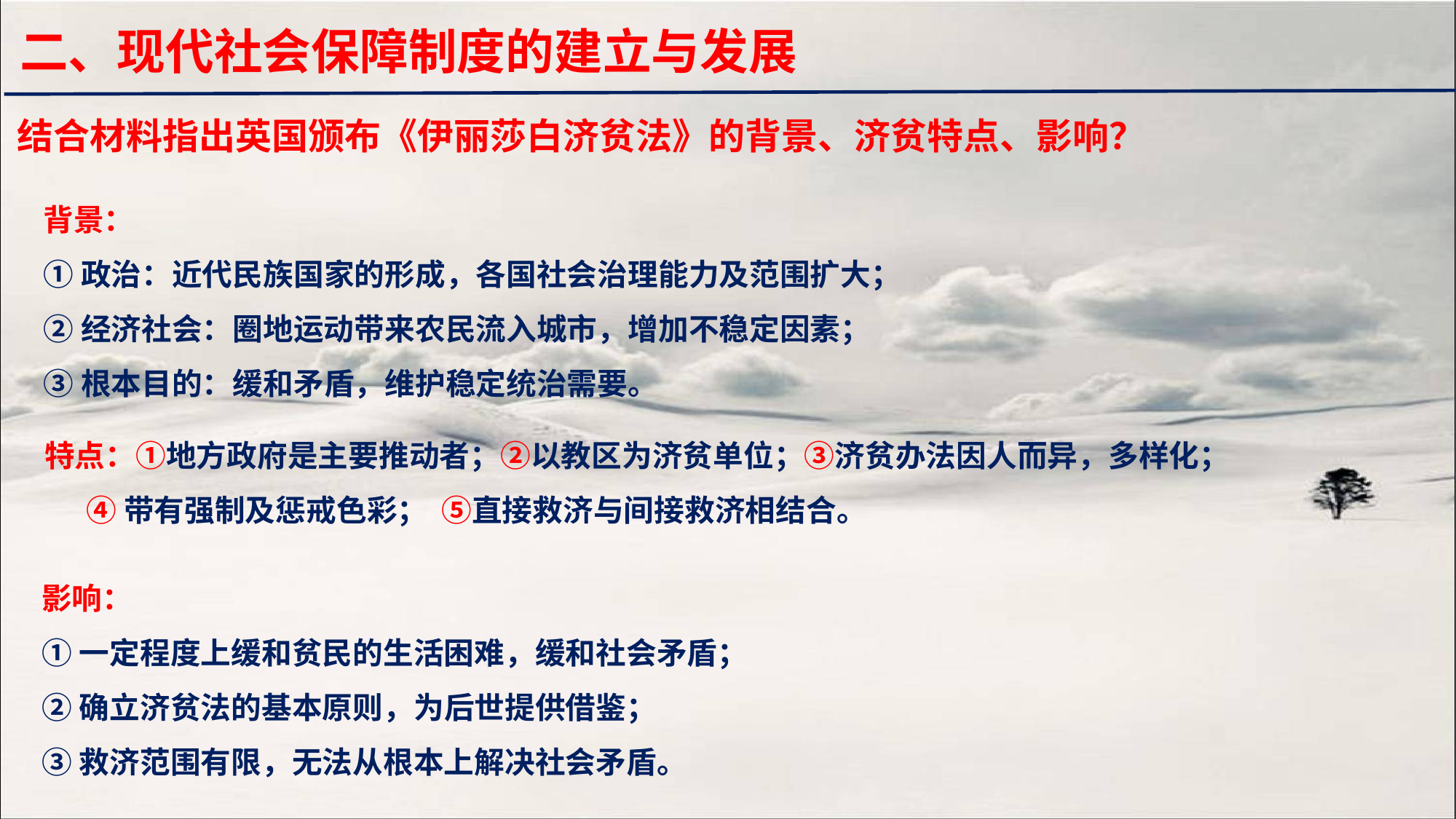

二、现代社会保障制度的建立与发展
结合材料指出英国颁布《伊丽莎白济贫法》的背景、济贫特点、影响？
背景：
①政治：近代民族国家的形成，各国社会治理能力及范围扩大；
②经济社会：圈地运动带来农民流入城市，增加不稳定因素；
③根本目的：缓和矛盾，维护稳定统治需要。
特点：①地方政府是主要推动者；②以教区为济贫单位；③济贫办法因人而异，多样化；
      ④带有强制及惩戒色彩；  ⑤直接救济与间接救济相结合。
影响：
①一定程度上缓和贫民的生活困难，缓和社会矛盾；
②确立济贫法的基本原则，为后世提供借鉴；
③救济范围有限，无法从根本上解决社会矛盾。